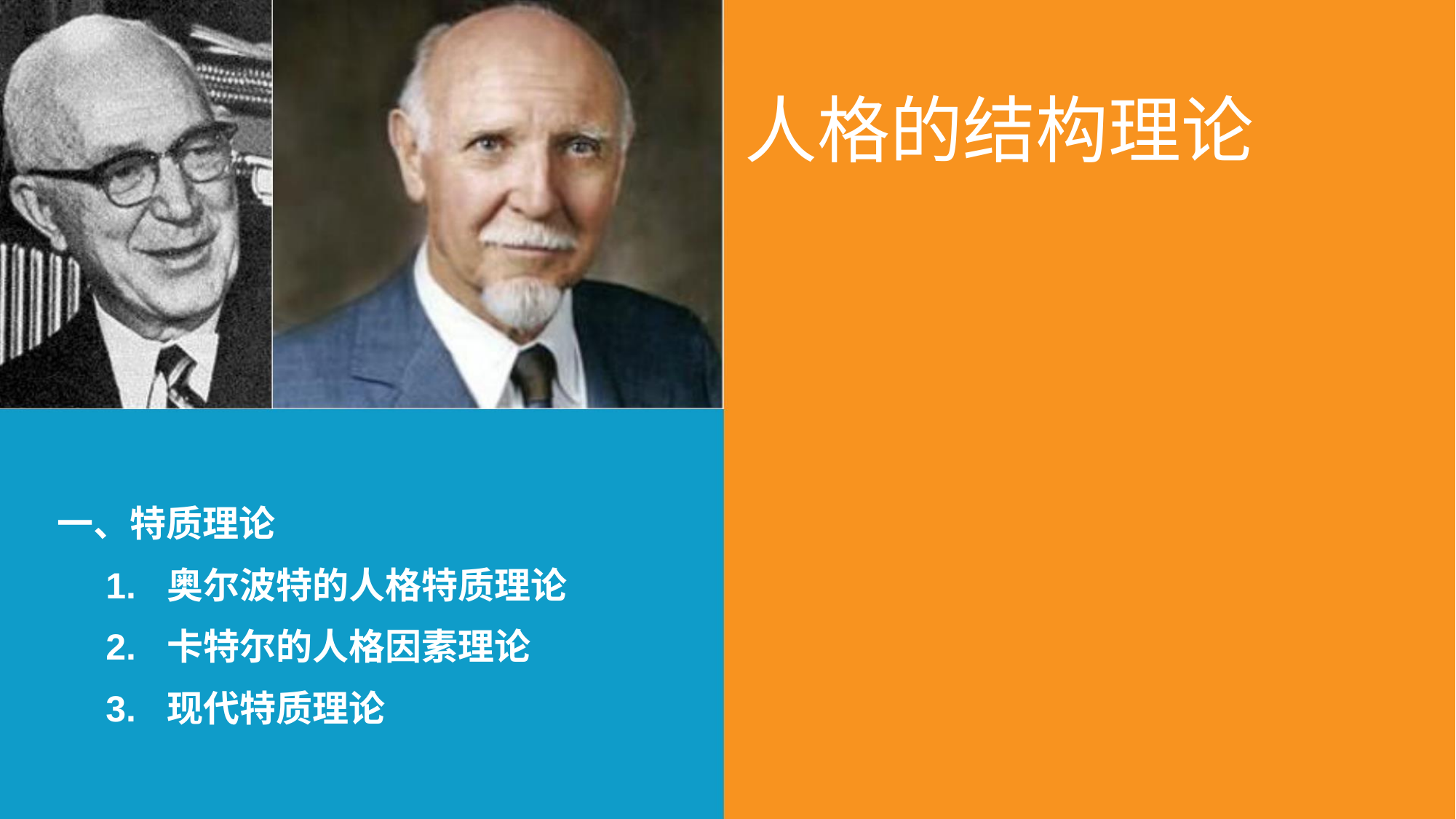

人格的结构理论
一、特质理论
1. 奥尔波特的人格特质理论
2. 卡特尔的人格因素理论
3. 现代特质理论